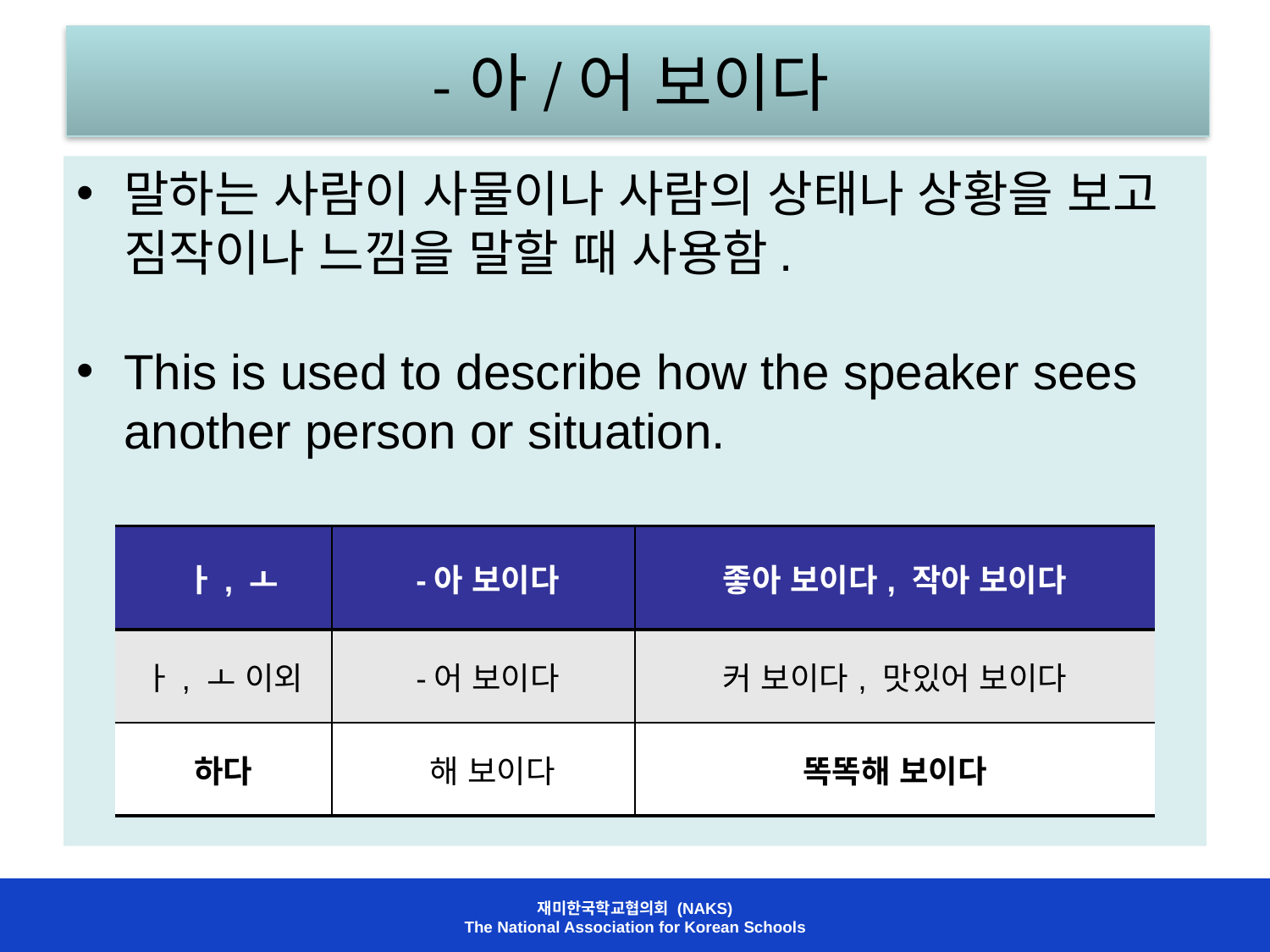

# -아/어 보이다
말하는 사람이 사물이나 사람의 상태나 상황을 보고 짐작이나 느낌을 말할 때 사용함.

This is used to describe how the speaker sees another person or situation.

| ㅏ, ㅗ | -아 보이다 | 좋아 보이다, 작아 보이다 |
| --- | --- | --- |
| ㅏ, ㅗ 이외 | -어 보이다 | 커 보이다, 맛있어 보이다 |
| 하다 | 해 보이다 | 똑똑해 보이다 |
재미한국학교협의회 (NAKS)
The National Association for Korean Schools